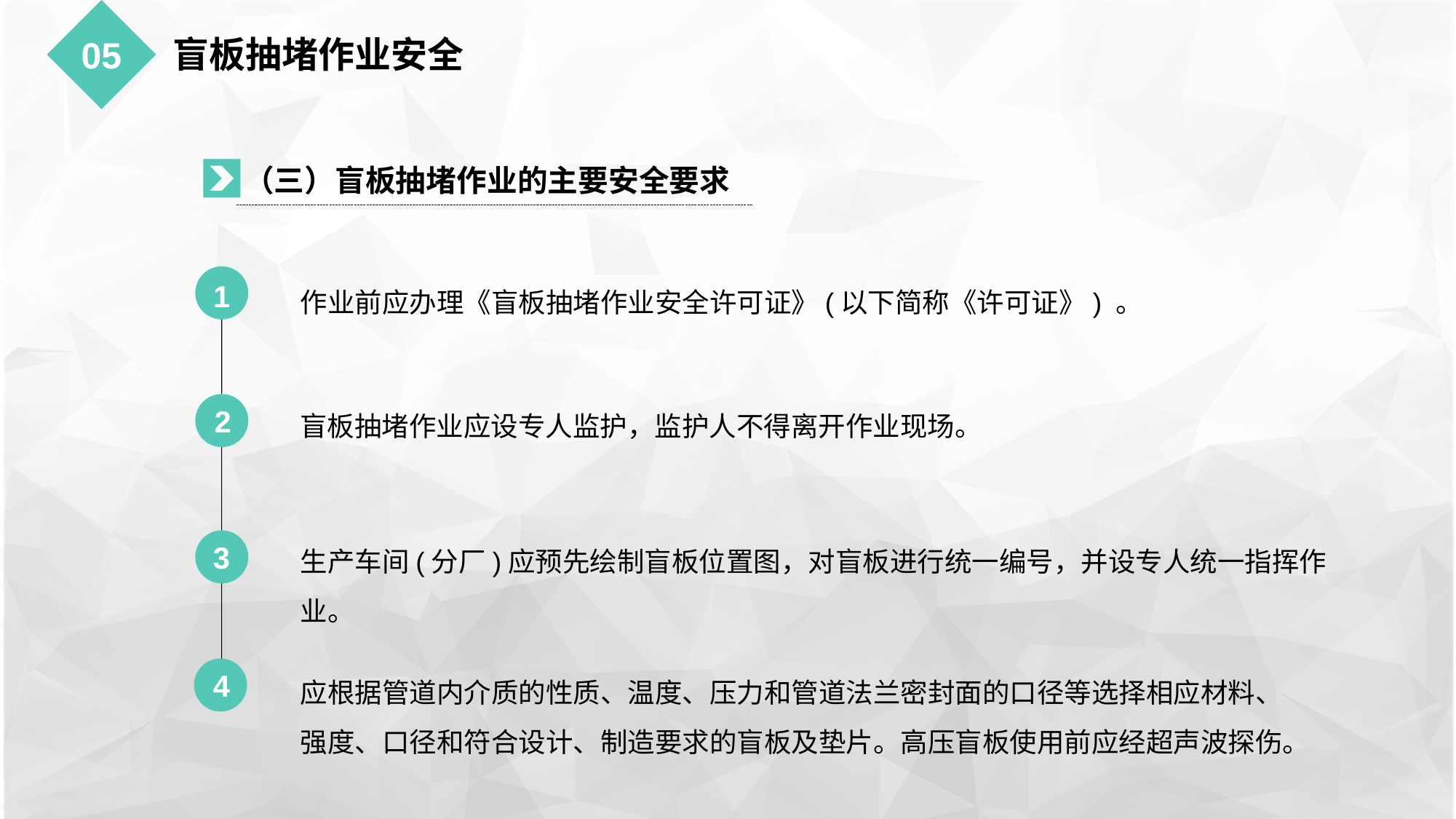

盲板抽堵作业安全
05
（三）盲板抽堵作业的主要安全要求

1
作业前应办理《盲板抽堵作业安全许可证》(以下简称《许可证》) 。

盲板抽堵作业应设专人监护，监护人不得离开作业现场。
2
生产车间(分厂)应预先绘制盲板位置图，对盲板进行统一编号，并设专人统一指挥作业。

3
应根据管道内介质的性质、温度、压力和管道法兰密封面的口径等选择相应材料、强度、口径和符合设计、制造要求的盲板及垫片。高压盲板使用前应经超声波探伤。

4